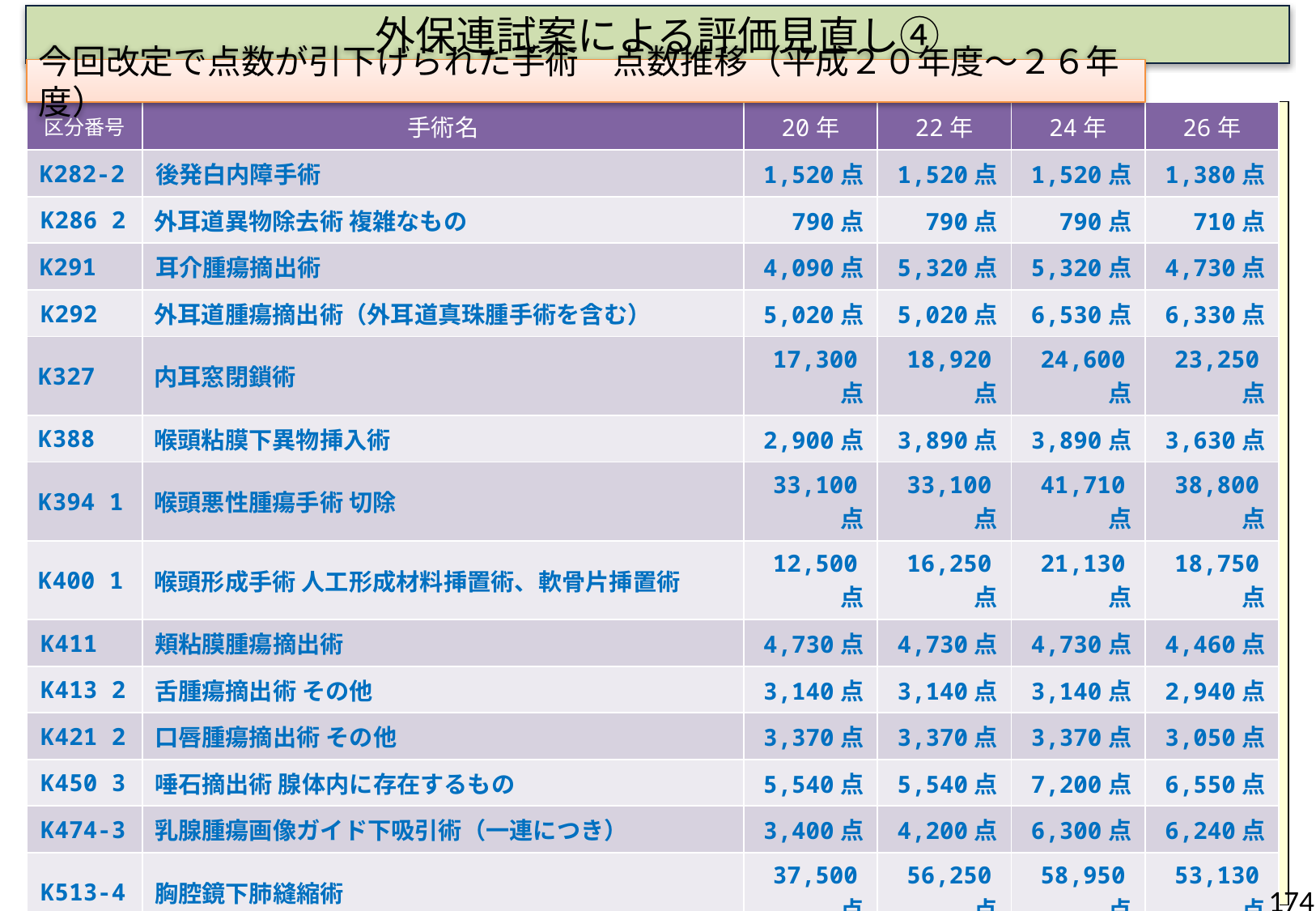

# 外保連試案による評価見直し④
今回改定で点数が引下げられた手術　点数推移（平成２０年度～２６年度）

| 区分番号 | 手術名 | 20年 | 22年 | 24年 | 26年 |
| --- | --- | --- | --- | --- | --- |
| K282-2 | 後発白内障手術 | 1,520点 | 1,520点 | 1,520点 | 1,380点 |
| K286 2 | 外耳道異物除去術 複雑なもの | 790点 | 790点 | 790点 | 710点 |
| K291 | 耳介腫瘍摘出術 | 4,090点 | 5,320点 | 5,320点 | 4,730点 |
| K292 | 外耳道腫瘍摘出術（外耳道真珠腫手術を含む） | 5,020点 | 5,020点 | 6,530点 | 6,330点 |
| K327 | 内耳窓閉鎖術 | 17,300点 | 18,920点 | 24,600点 | 23,250点 |
| K388 | 喉頭粘膜下異物挿入術 | 2,900点 | 3,890点 | 3,890点 | 3,630点 |
| K394 1 | 喉頭悪性腫瘍手術 切除 | 33,100点 | 33,100点 | 41,710点 | 38,800点 |
| K400 1 | 喉頭形成手術 人工形成材料挿置術、軟骨片挿置術 | 12,500点 | 16,250点 | 21,130点 | 18,750点 |
| K411 | 頬粘膜腫瘍摘出術 | 4,730点 | 4,730点 | 4,730点 | 4,460点 |
| K413 2 | 舌腫瘍摘出術 その他 | 3,140点 | 3,140点 | 3,140点 | 2,940点 |
| K421 2 | 口唇腫瘍摘出術 その他 | 3,370点 | 3,370点 | 3,370点 | 3,050点 |
| K450 3 | 唾石摘出術 腺体内に存在するもの | 5,540点 | 5,540点 | 7,200点 | 6,550点 |
| K474-3 | 乳腺腫瘍画像ガイド下吸引術（一連につき） | 3,400点 | 4,200点 | 6,300点 | 6,240点 |
| K513-4 | 胸腔鏡下肺縫縮術 | 37,500点 | 56,250点 | 58,950点 | 53,130点 |
| K514-2 1 | 胸腔鏡下肺悪性腫瘍手術 部分切除 | 41,000点 | 61,500点 | 66,500点 | 60,170点 |
| K609-2 | 経皮的頸動脈ステント留置術 | 22,100点 | 33,150点 | 38,930点 | 34,740点 |
| K685 1 | 内視鏡的胆道砕石除去術 胆道砕石術を伴うもの | － | 9,830点 | 12,780点 | 11,920点 |
174